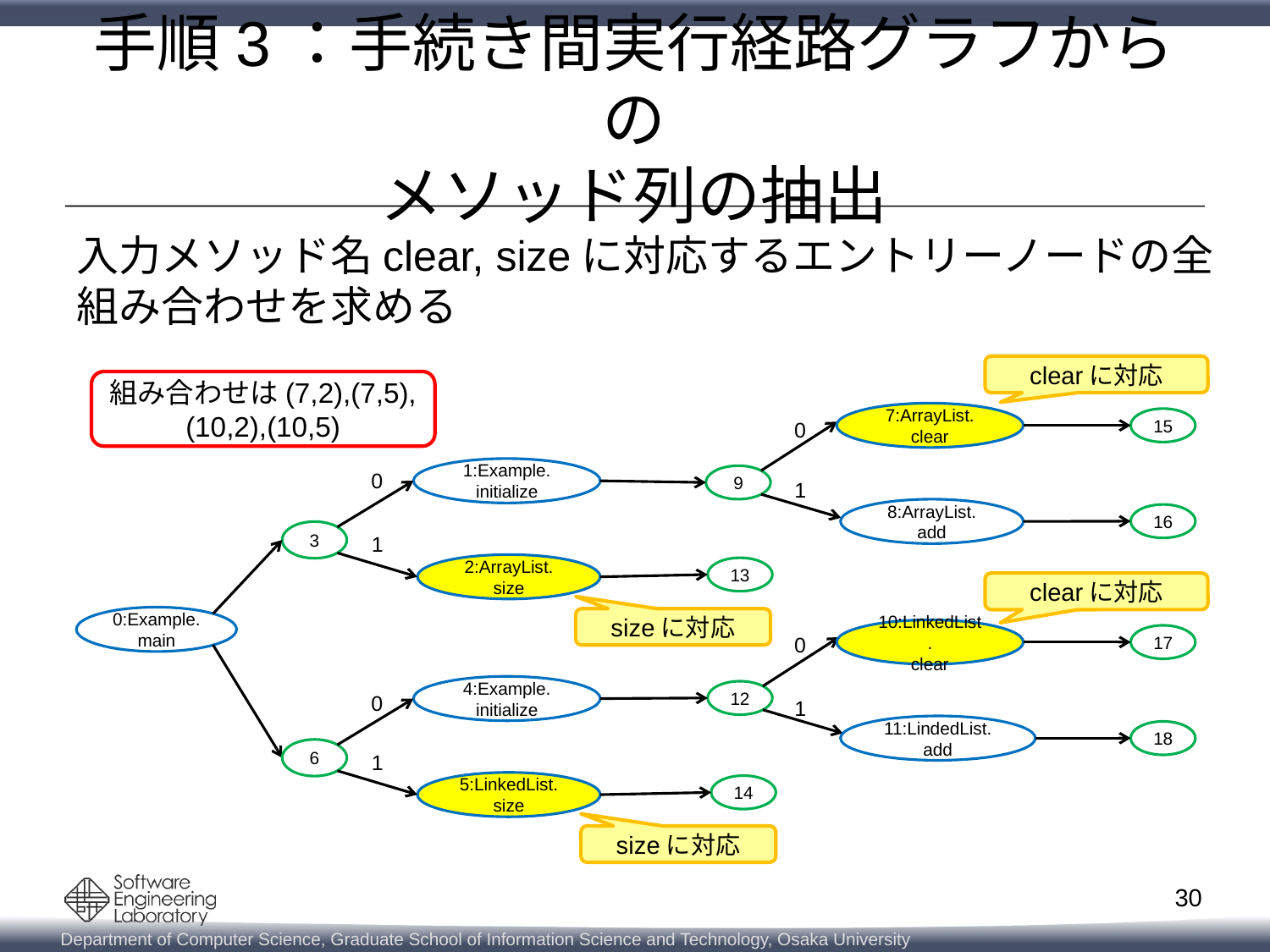

# 手順3：手続き間実行経路グラフからの メソッド列の抽出
入力メソッド名clear, sizeに対応するエントリーノードの全組み合わせを求める
clearに対応
組み合わせは(7,2),(7,5),(10,2),(10,5)
7:ArrayList.
clear
15
0
1:Example.
initialize
0
9
1
8:ArrayList.
add
16
3
1
2:ArrayList.
size
13
clearに対応
0:Example.main
sizeに対応
10:LinkedList.
clear
17
0
4:Example.
initialize
12
0
1
11:LindedList.
add
18
6
1
5:LinkedList.
size
14
sizeに対応
30